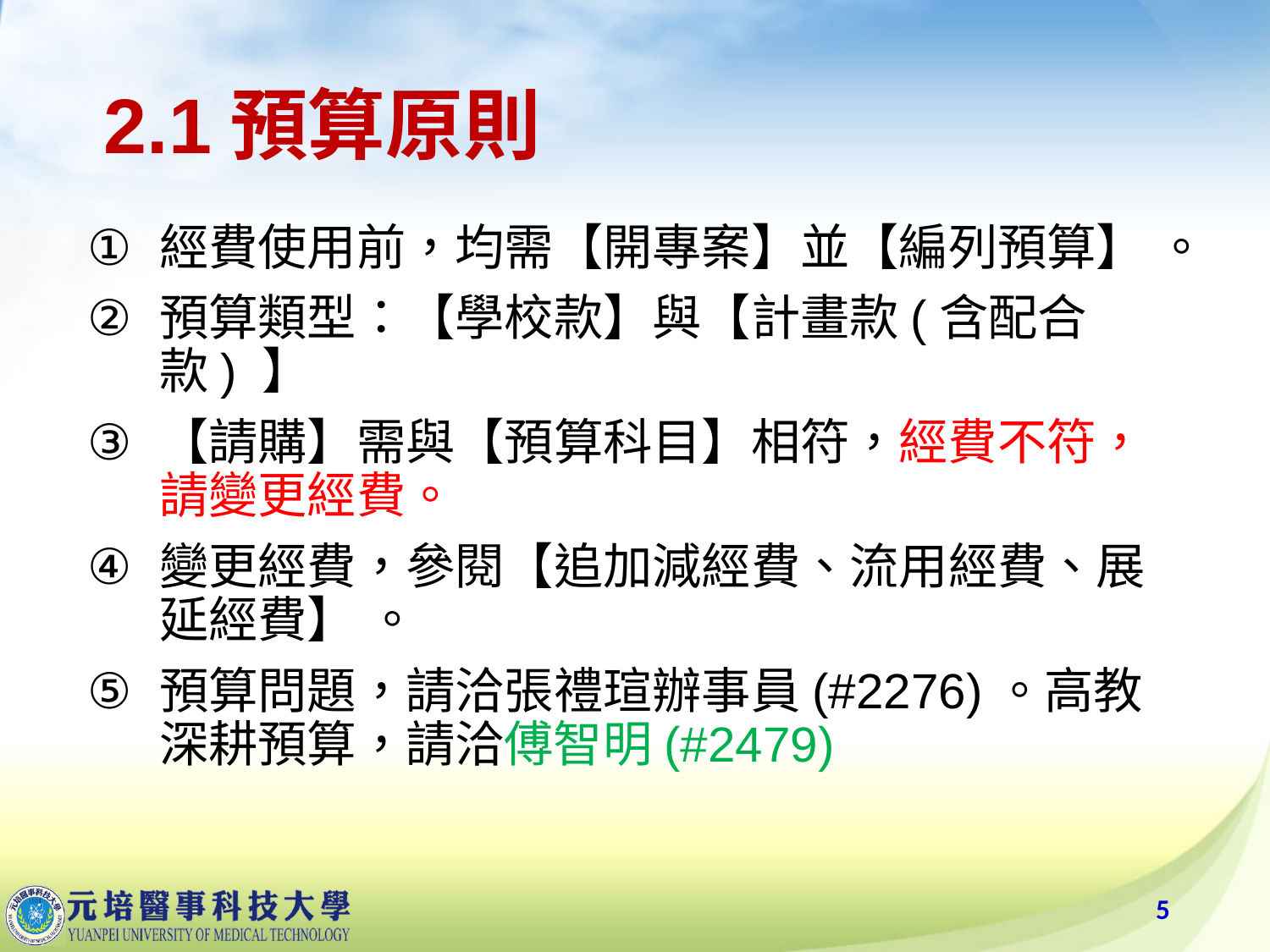

# 2.1預算原則
經費使用前，均需【開專案】並【編列預算】 。
預算類型：【學校款】與【計畫款(含配合款) 】
【請購】需與【預算科目】相符，經費不符，請變更經費。
變更經費，參閱【追加減經費、流用經費、展延經費】 。
預算問題，請洽張禮瑄辦事員(#2276)。高教深耕預算，請洽傅智明(#2479)

5